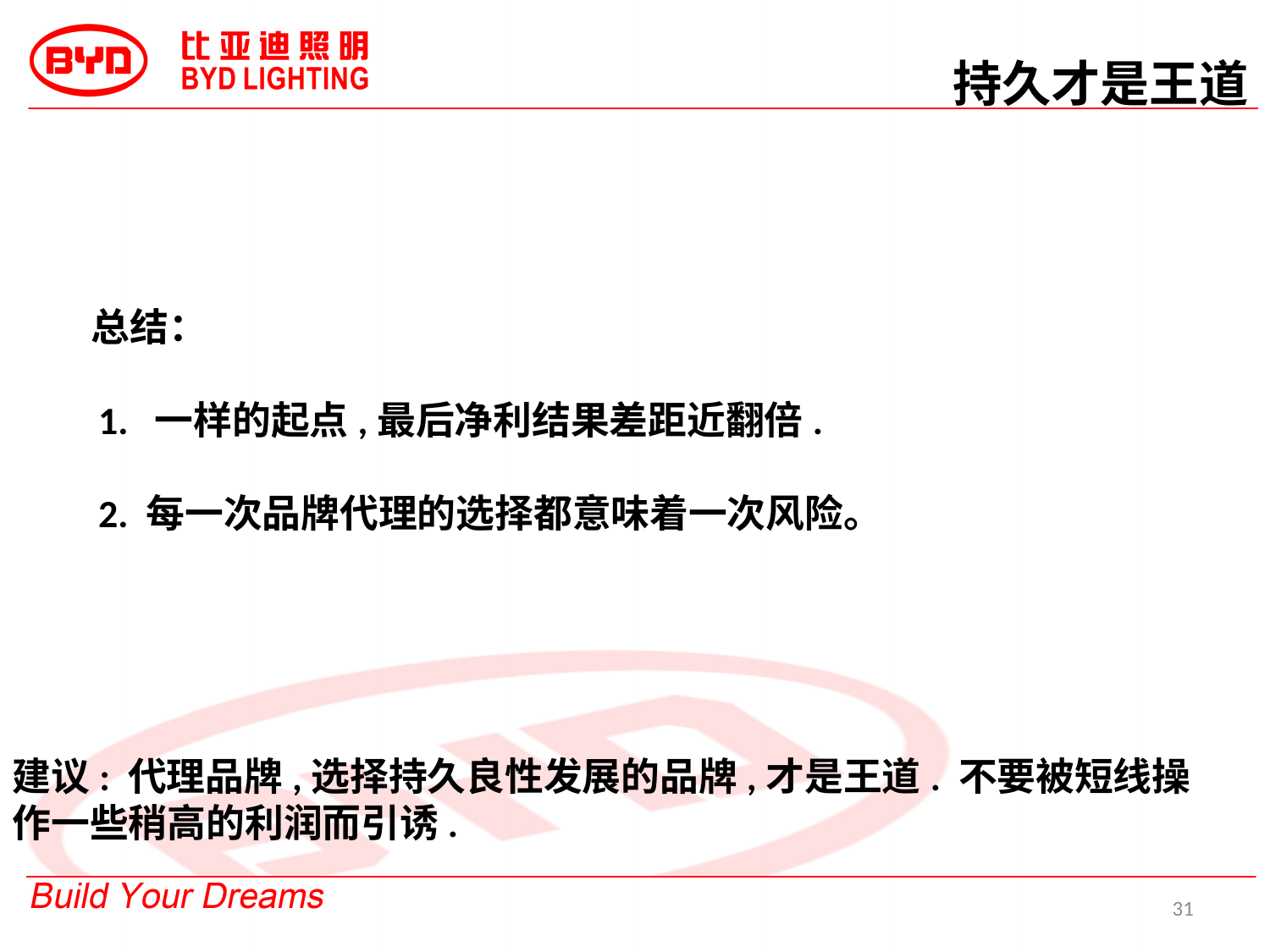

持久才是王道
     总结：

       1.  一样的起点,最后净利结果差距近翻倍.

       2. 每一次品牌代理的选择都意味着一次风险。
建议: 代理品牌,选择持久良性发展的品牌,才是王道. 不要被短线操作一些稍高的利润而引诱.
31